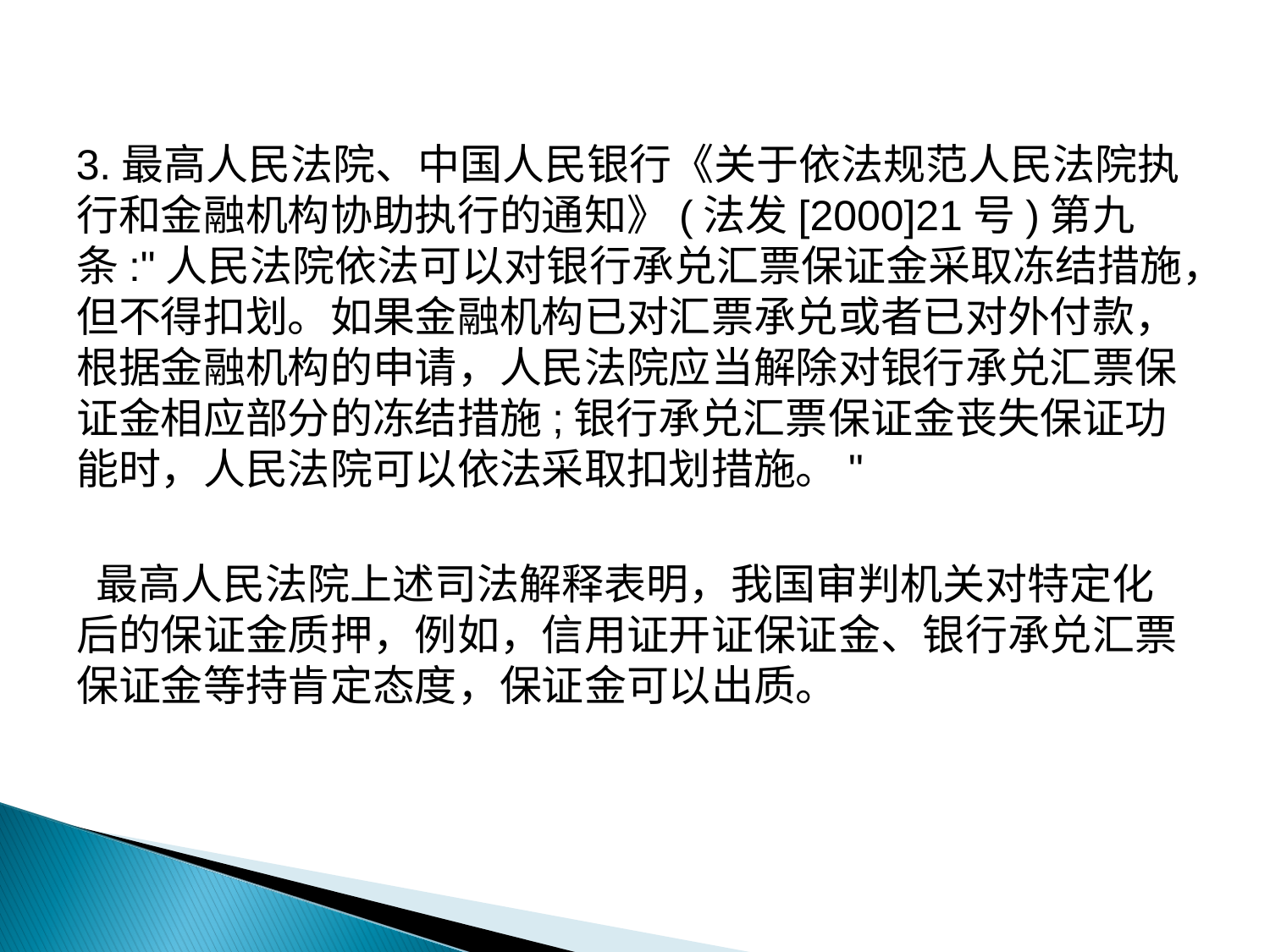

3.最高人民法院、中国人民银行《关于依法规范人民法院执行和金融机构协助执行的通知》(法发[2000]21号)第九条:"人民法院依法可以对银行承兑汇票保证金采取冻结措施，但不得扣划。如果金融机构已对汇票承兑或者已对外付款，根据金融机构的申请，人民法院应当解除对银行承兑汇票保证金相应部分的冻结措施;银行承兑汇票保证金丧失保证功能时，人民法院可以依法采取扣划措施。"

 最高人民法院上述司法解释表明，我国审判机关对特定化后的保证金质押，例如，信用证开证保证金、银行承兑汇票保证金等持肯定态度，保证金可以出质。